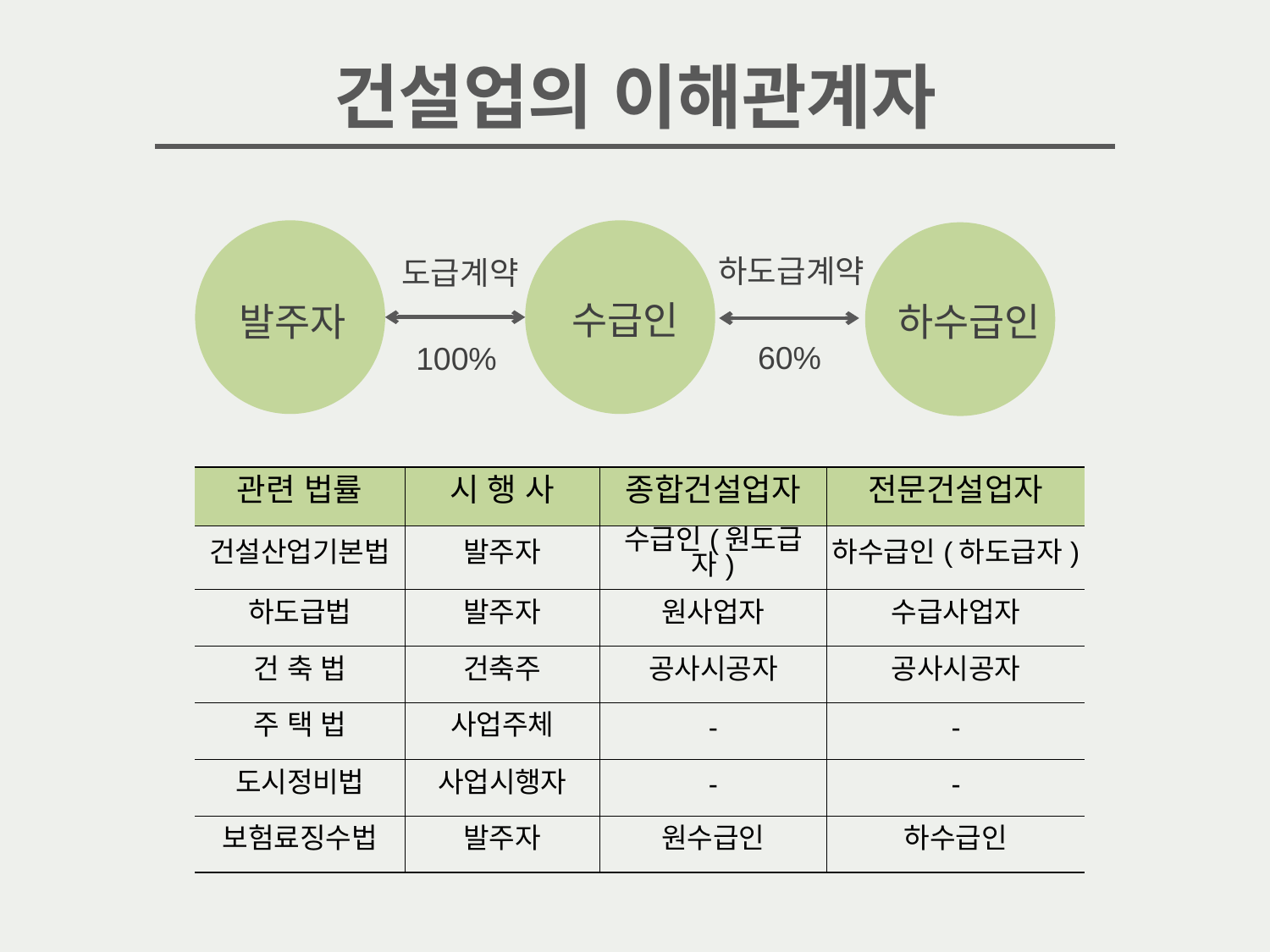

건설업의 이해관계자

하도급계약
도급계약
수급인
하수급인
발주자
60%
100%

| 관련 법률 | 시 행 사 | 종합건설업자 | 전문건설업자 |
| --- | --- | --- | --- |
| 건설산업기본법 | 발주자 | 수급인(원도급자) | 하수급인(하도급자) |
| 하도급법 | 발주자 | 원사업자 | 수급사업자 |
| 건 축 법 | 건축주 | 공사시공자 | 공사시공자 |
| 주 택 법 | 사업주체 | - | - |
| 도시정비법 | 사업시행자 | - | - |
| 보험료징수법 | 발주자 | 원수급인 | 하수급인 |